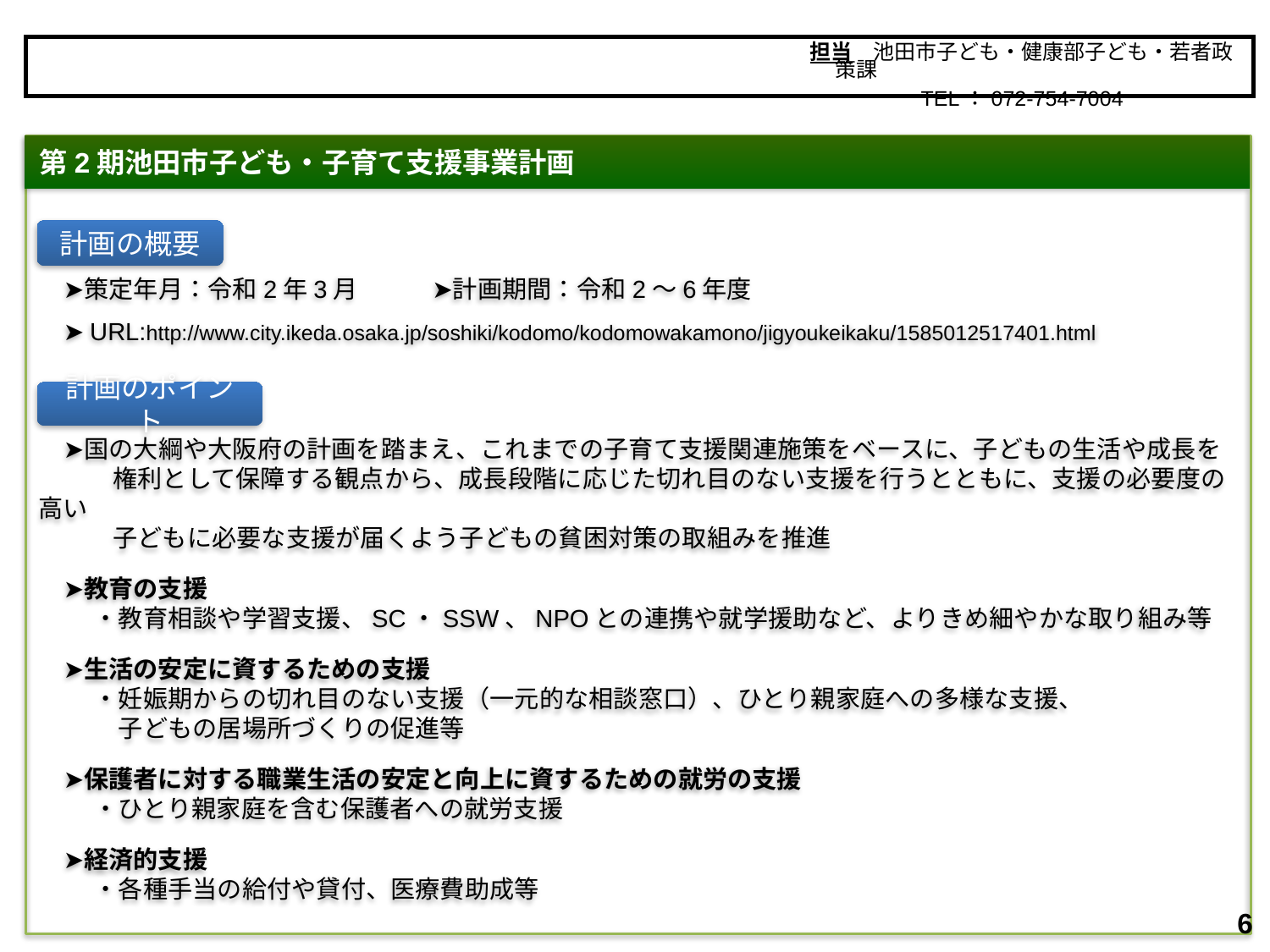

担当　池田市子ども・健康部子ども・若者政策課
　　　　　TEL：072-754-7004
池田市

　➤策定年月：令和2年3月　　　➤計画期間：令和2～6年度

　➤URL:http://www.city.ikeda.osaka.jp/soshiki/kodomo/kodomowakamono/jigyoukeikaku/1585012517401.html

　➤国の大綱や大阪府の計画を踏まえ、これまでの子育て支援関連施策をベースに、子どもの生活や成長を
　　　権利として保障する観点から、成長段階に応じた切れ目のない支援を行うとともに、支援の必要度の高い
　　　子どもに必要な支援が届くよう子どもの貧困対策の取組みを推進

　➤教育の支援
　 　・教育相談や学習支援、SC・SSW、NPOとの連携や就学援助など、よりきめ細やかな取り組み等

　➤生活の安定に資するための支援
　 　・妊娠期からの切れ目のない支援（一元的な相談窓口）、ひとり親家庭への多様な支援、
　　　 子どもの居場所づくりの促進等

　➤保護者に対する職業生活の安定と向上に資するための就労の支援
　 　・ひとり親家庭を含む保護者への就労支援

　➤経済的支援
　 　・各種手当の給付や貸付、医療費助成等

第2期池田市子ども・子育て支援事業計画
計画の概要
計画のポイント
6